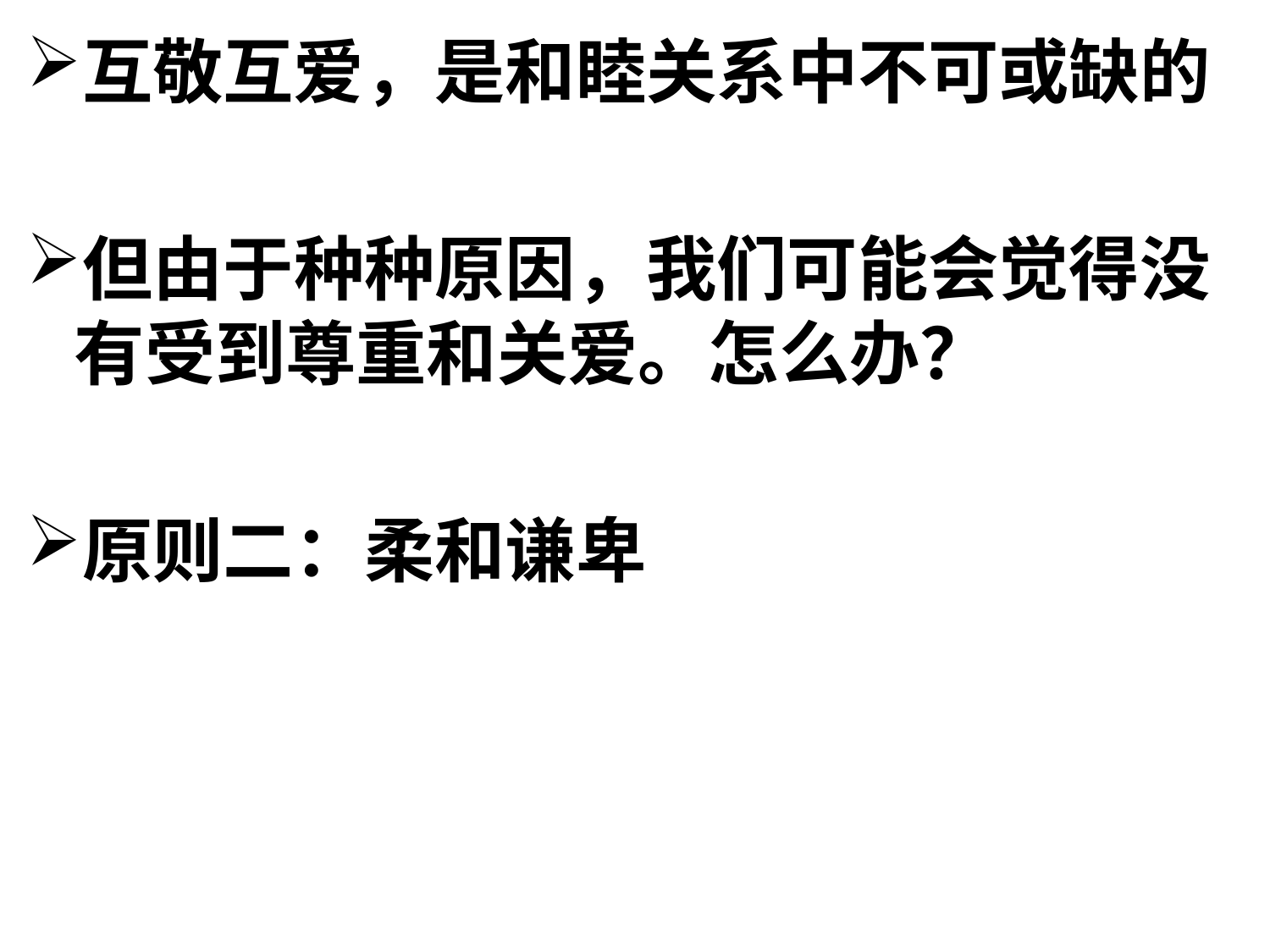

互敬互爱，是和睦关系中不可或缺的

但由于种种原因，我们可能会觉得没有受到尊重和关爱。怎么办？

原则二：柔和谦卑